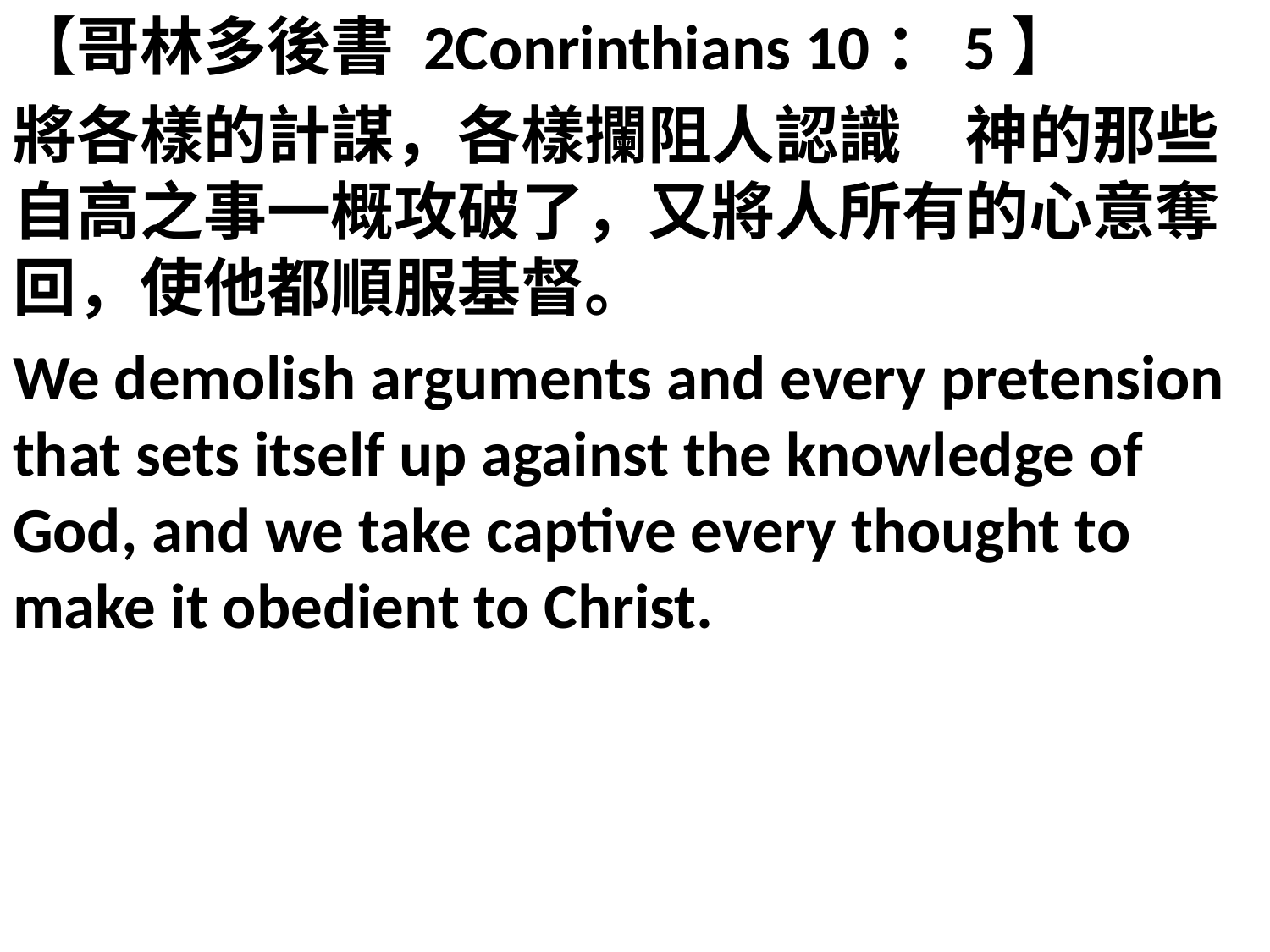

【哥林多後書 2Conrinthians 10：5】
將各樣的計謀，各樣攔阻人認識　神的那些自高之事一概攻破了，又將人所有的心意奪回，使他都順服基督。
We demolish arguments and every pretension that sets itself up against the knowledge of God, and we take captive every thought to make it obedient to Christ.